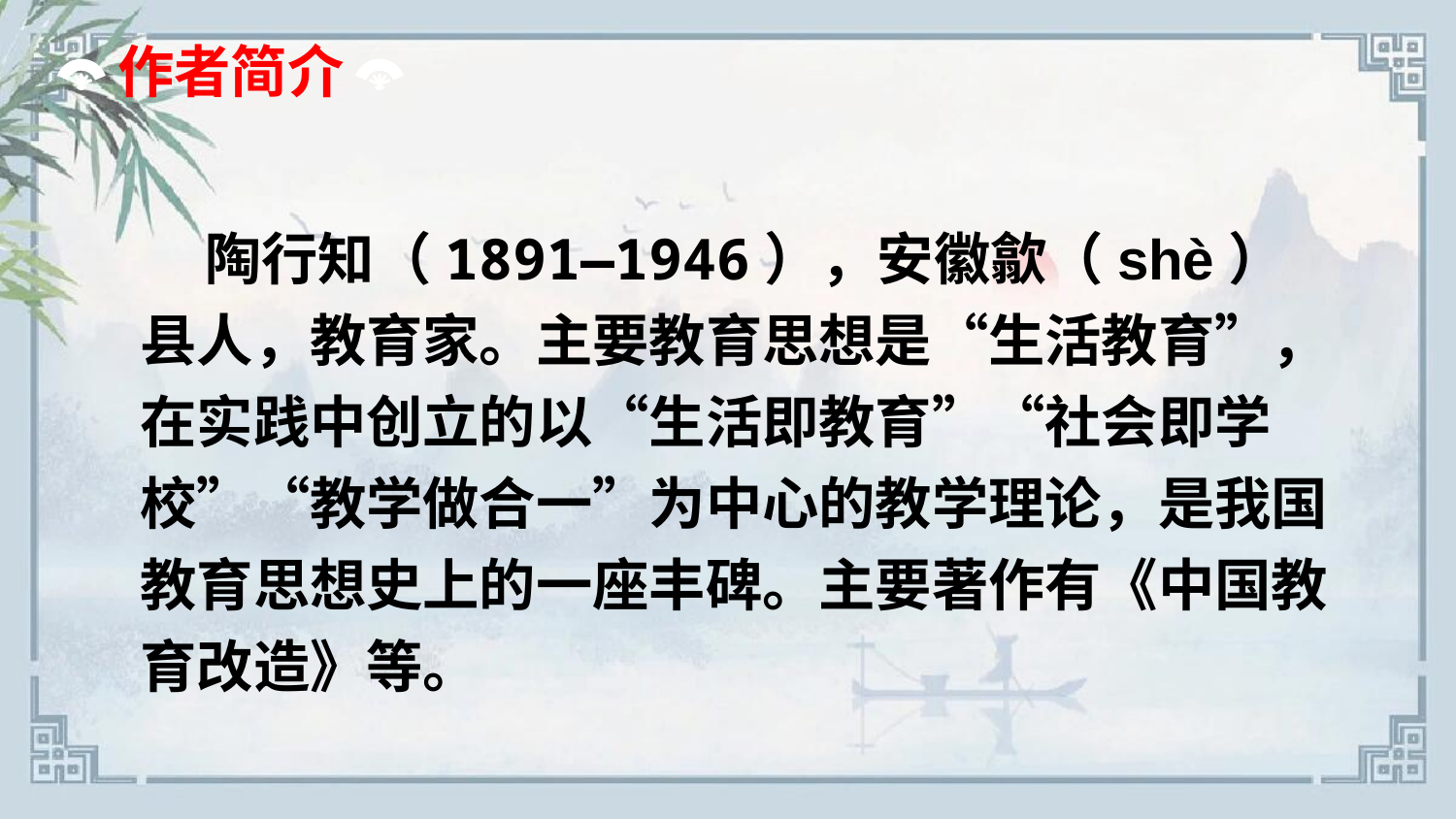

作者简介

    陶行知（1891—1946），安徽歙（shè）县人，教育家。主要教育思想是“生活教育”，在实践中创立的以“生活即教育”“社会即学校”“教学做合一”为中心的教学理论，是我国教育思想史上的一座丰碑。主要著作有《中国教育改造》等。